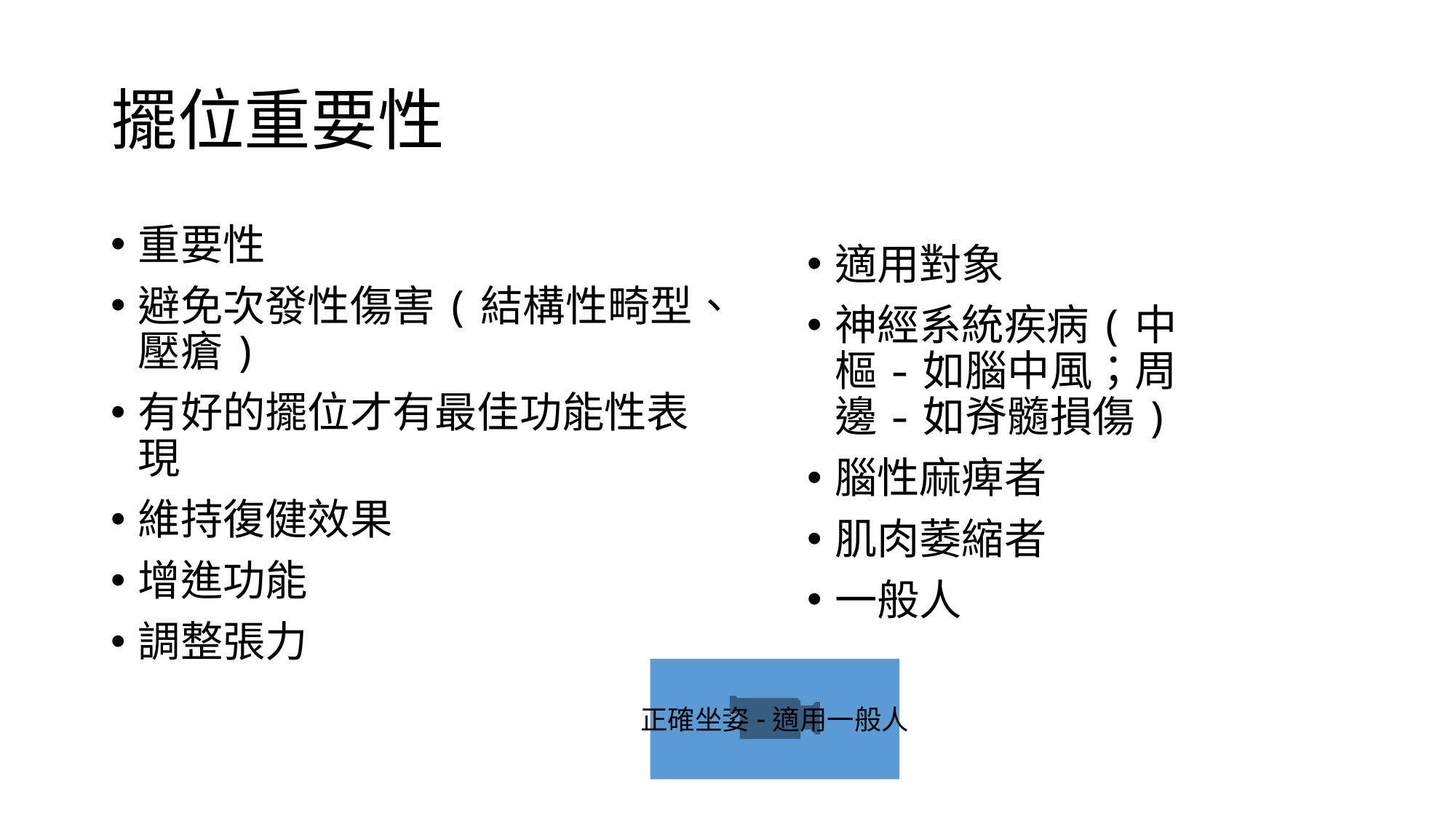

# 擺位重要性
重要性
避免次發性傷害(結構性畸型、壓瘡)
有好的擺位才有最佳功能性表現
維持復健效果
增進功能
調整張力

適用對象
神經系統疾病(中樞-如腦中風；周邊-如脊髓損傷)
腦性麻痺者
肌肉萎縮者
一般人
正確坐姿-適用一般人